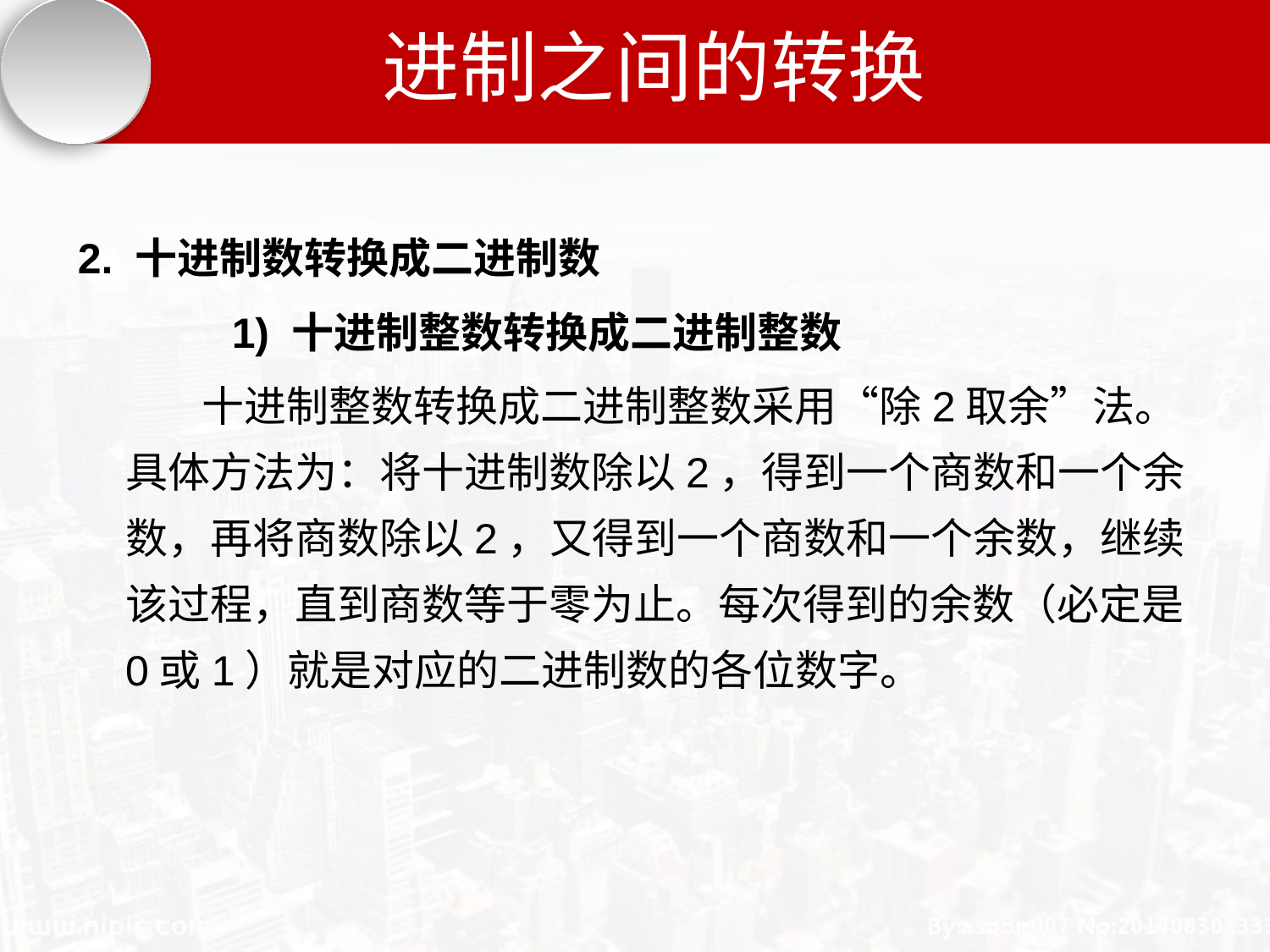

# 进制之间的转换
2. 十进制数转换成二进制数
             1) 十进制整数转换成二进制整数
            十进制整数转换成二进制整数采用“除2取余”法。具体方法为：将十进制数除以2，得到一个商数和一个余数，再将商数除以2，又得到一个商数和一个余数，继续该过程，直到商数等于零为止。每次得到的余数（必定是0或1）就是对应的二进制数的各位数字。

34